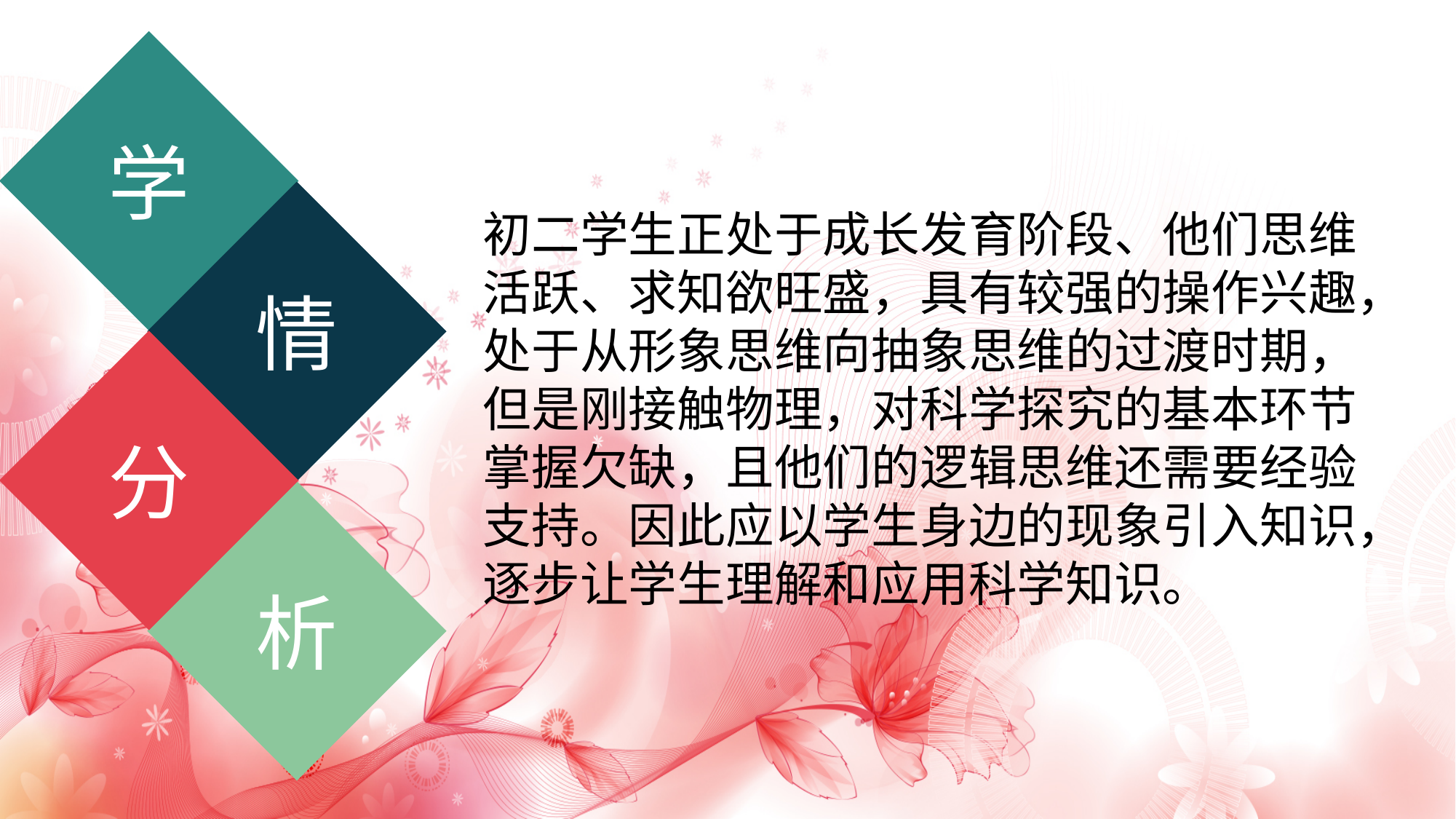

学
初二学生正处于成长发育阶段、他们思维活跃、求知欲旺盛，具有较强的操作兴趣，处于从形象思维向抽象思维的过渡时期，但是刚接触物理，对科学探究的基本环节掌握欠缺，且他们的逻辑思维还需要经验支持。因此应以学生身边的现象引入知识，逐步让学生理解和应用科学知识。

情

分

析